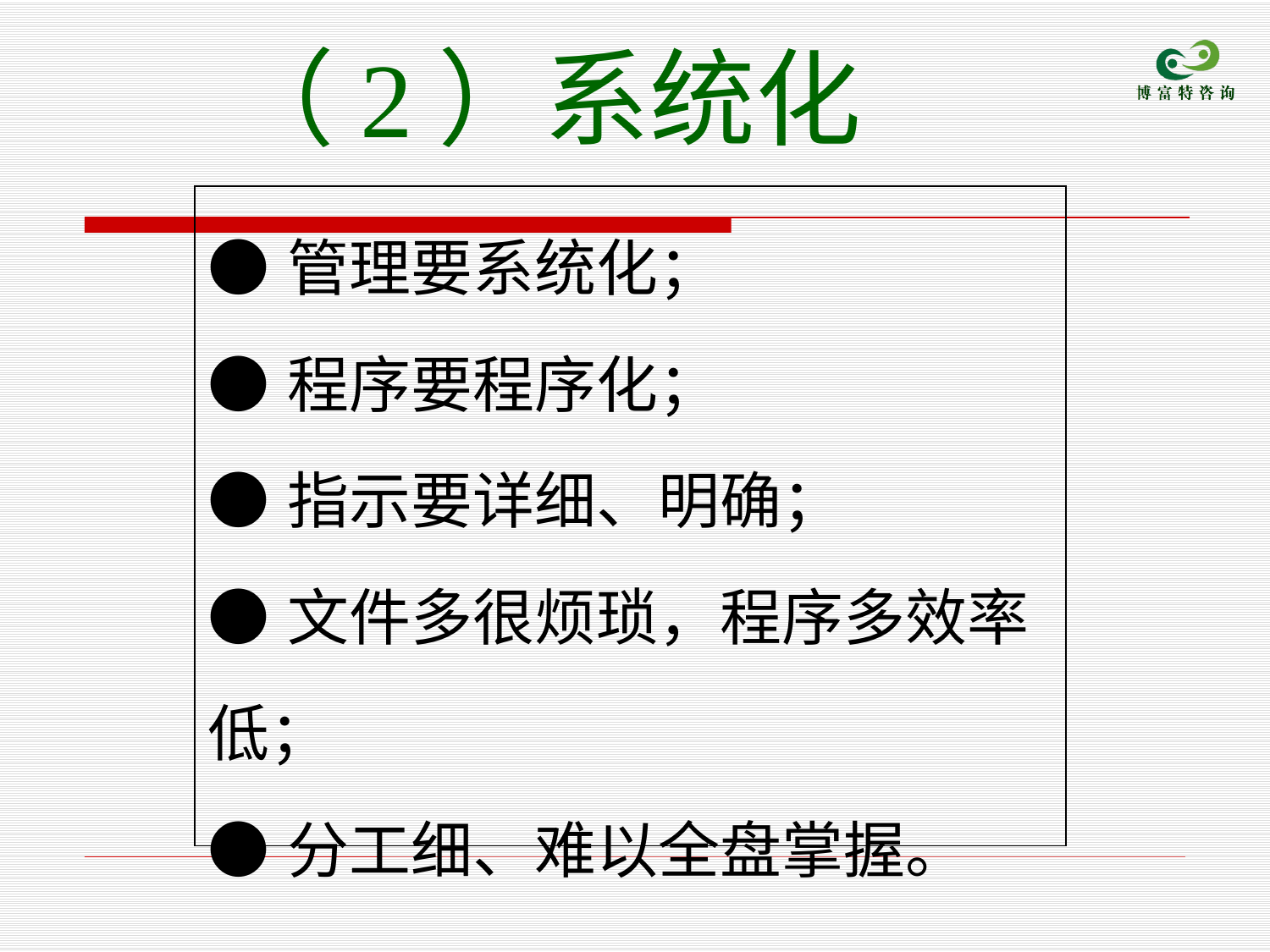

（2）系统化

| ●管理要系统化； ●程序要程序化； ●指示要详细、明确； ●文件多很烦琐，程序多效率低； ●分工细、难以全盘掌握。 |
| --- |
556